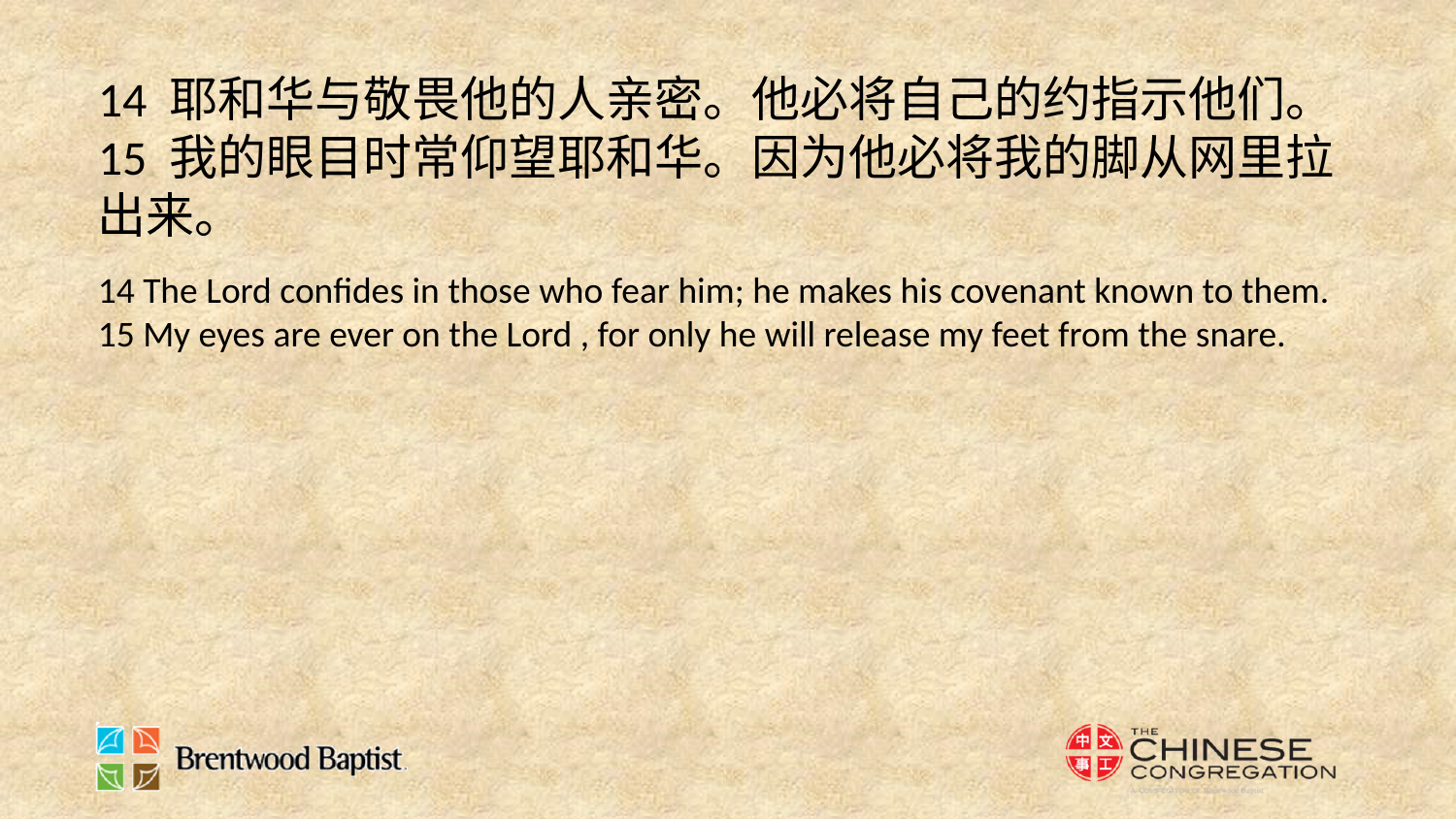

14 耶和华与敬畏他的人亲密。他必将自己的约指示他们。
15 我的眼目时常仰望耶和华。因为他必将我的脚从网里拉出来。

14 The Lord confides in those who fear him; he makes his covenant known to them.
15 My eyes are ever on the Lord , for only he will release my feet from the snare.